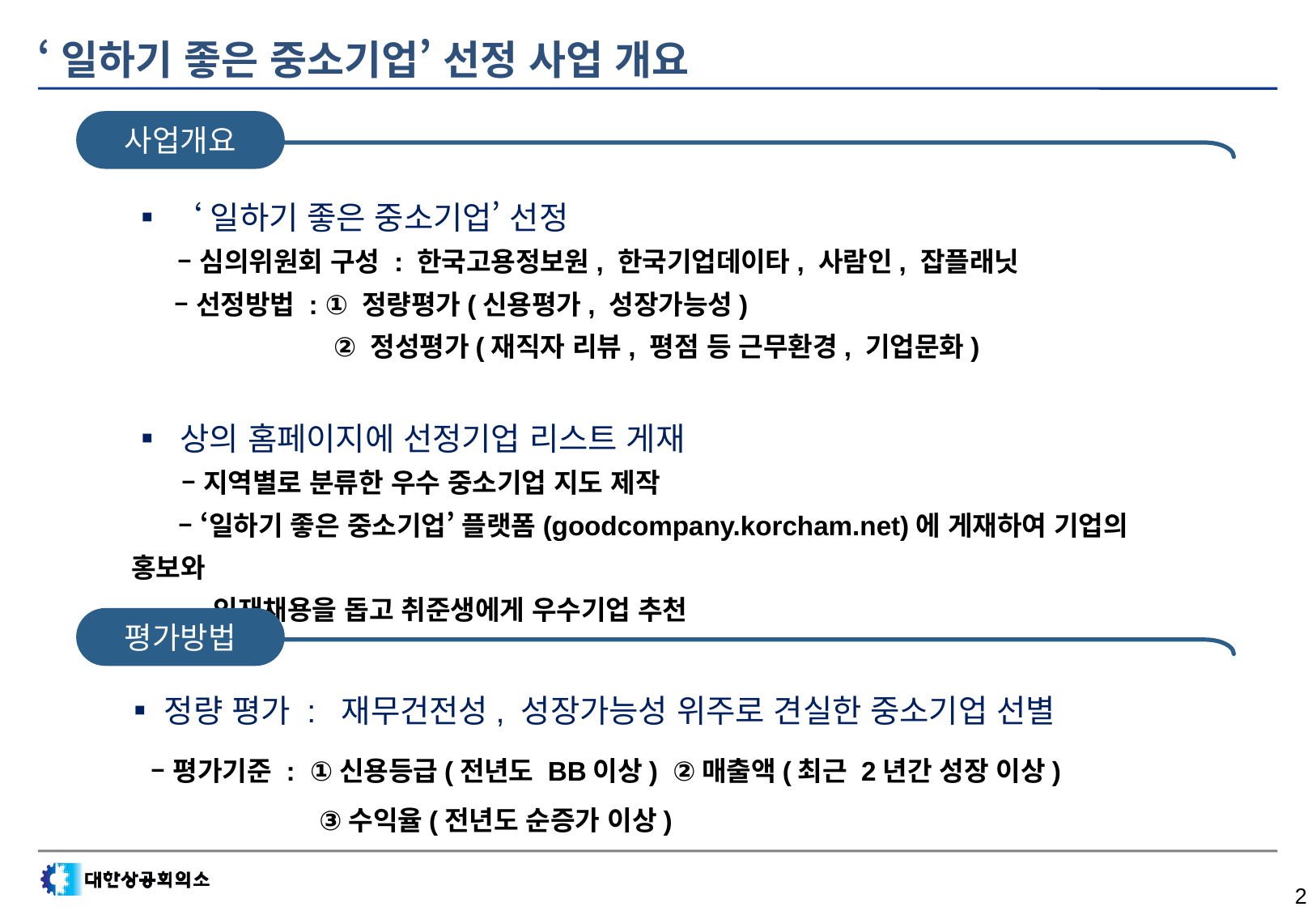

# ‘일하기 좋은 중소기업’ 선정 사업 개요
사업개요

▪ ‘일하기 좋은 중소기업’ 선정
      ‒ 심의위원회 구성 : 한국고용정보원, 한국기업데이타, 사람인, 잡플래닛
     ‒ 선정방법 : ① 정량평가(신용평가, 성장가능성)
                           ② 정성평가(재직자 리뷰, 평점 등 근무환경, 기업문화)
▪ 상의 홈페이지에 선정기업 리스트 게재
        ‒ 지역별로 분류한 우수 중소기업 지도 제작
       ‒ ‘일하기 좋은 중소기업’ 플랫폼(goodcompany.korcham.net)에 게재하여 기업의 홍보와
           인재채용을 돕고 취준생에게 우수기업 추천
평가방법
▪정량 평가 :  재무건전성, 성장가능성 위주로 견실한 중소기업 선별
   ‒ 평가기준 :  ①신용등급(전년도 BB이상)  ②매출액(최근 2년간 성장 이상)
                          ③수익율(전년도 순증가 이상)